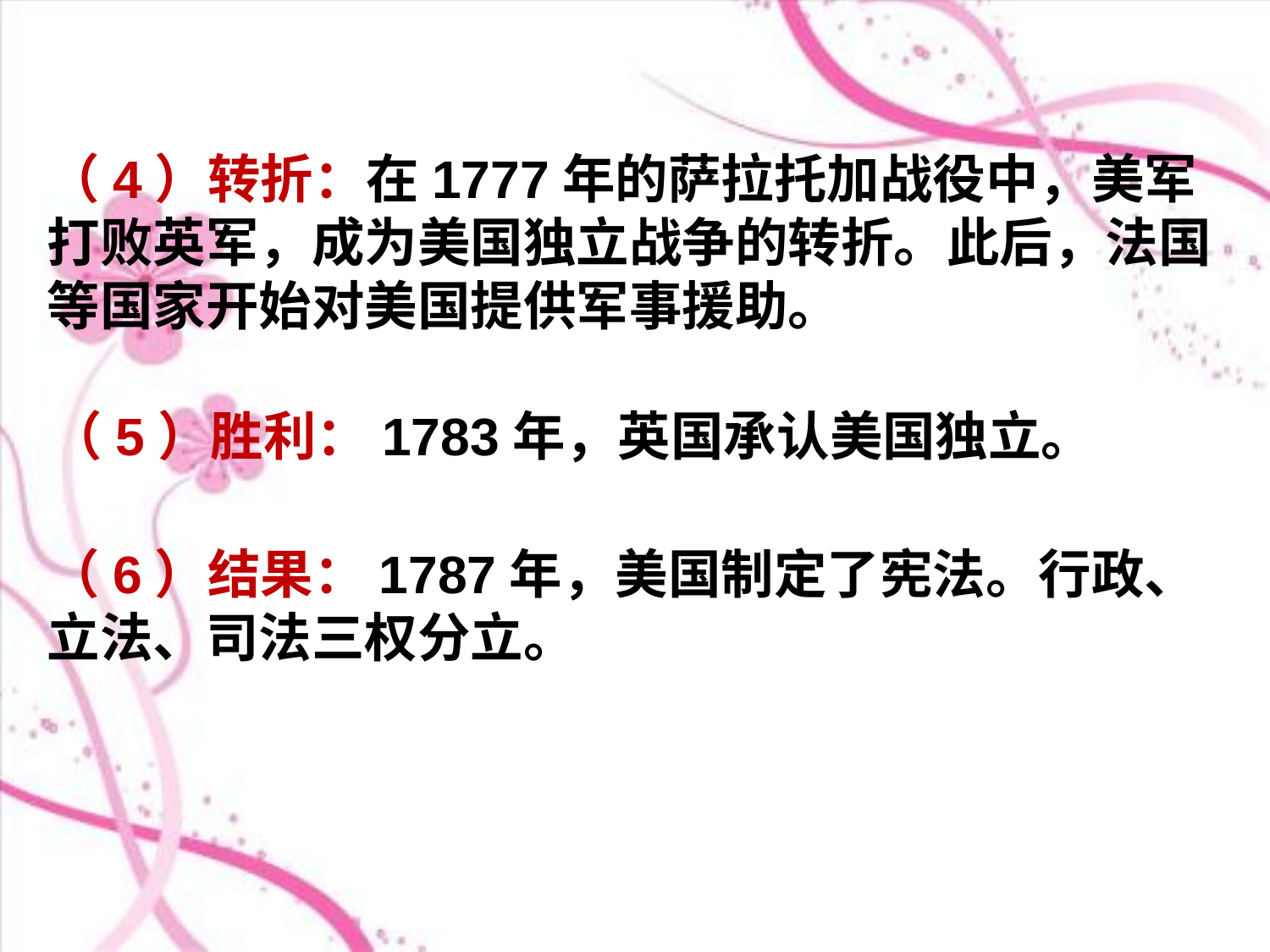

（4）转折：在1777年的萨拉托加战役中，美军打败英军，成为美国独立战争的转折。此后，法国等国家开始对美国提供军事援助。
（5）胜利：1783年，英国承认美国独立。
（6）结果：1787年，美国制定了宪法。行政、立法、司法三权分立。